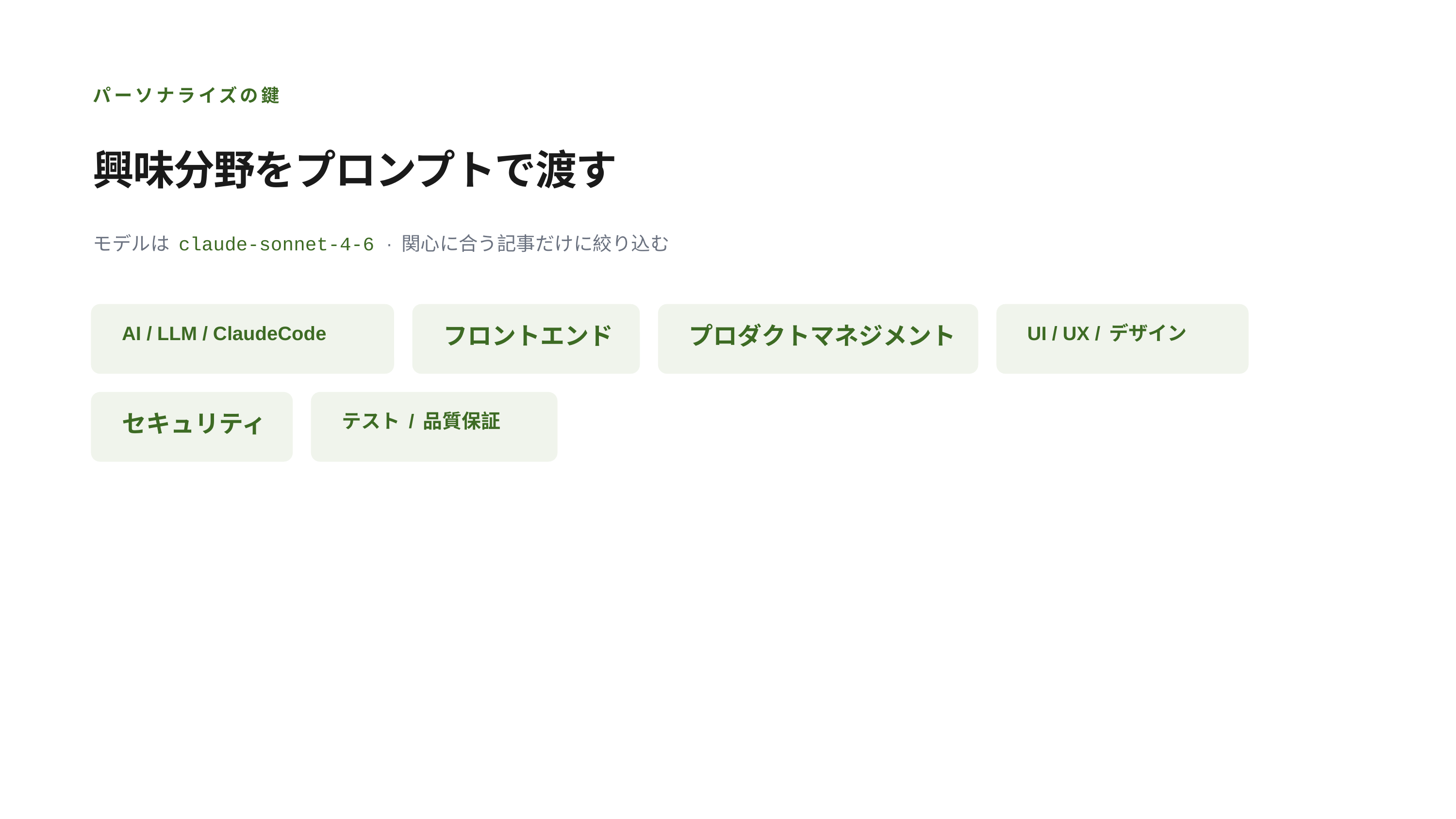

パーソナライズの鍵
興味分野をプロンプトで渡す
モデルは claude-sonnet-4-6 · 関心に合う記事だけに絞り込む

AI / LLM / ClaudeCode
フロントエンド
プロダクトマネジメント
UI / UX / デザイン

セキュリティ
テスト / 品質保証